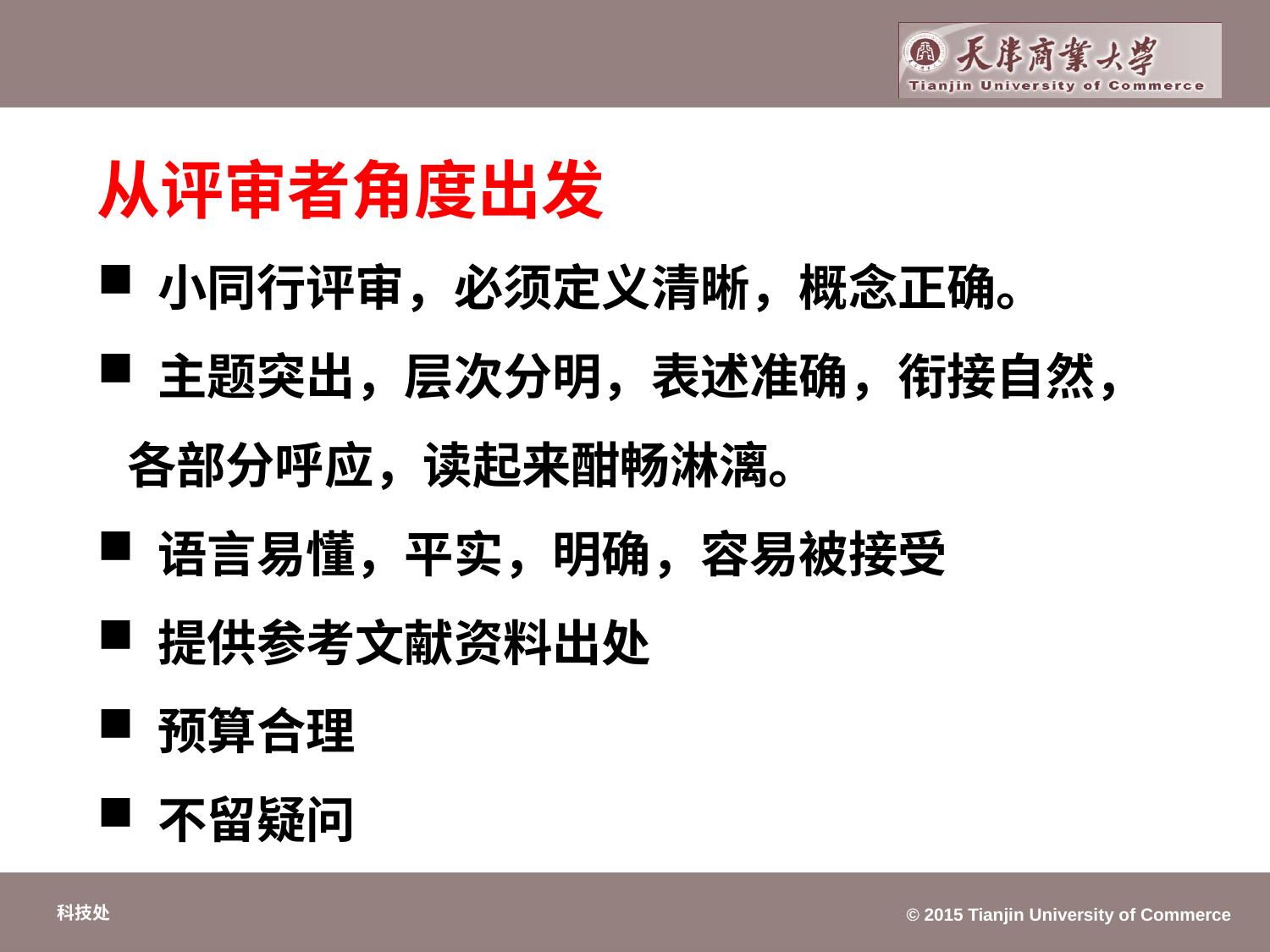

从评审者角度出发
 小同行评审，必须定义清晰，概念正确。
 主题突出，层次分明，表述准确，衔接自然，各部分呼应，读起来酣畅淋漓。
 语言易懂，平实，明确，容易被接受
 提供参考文献资料出处
 预算合理
 不留疑问